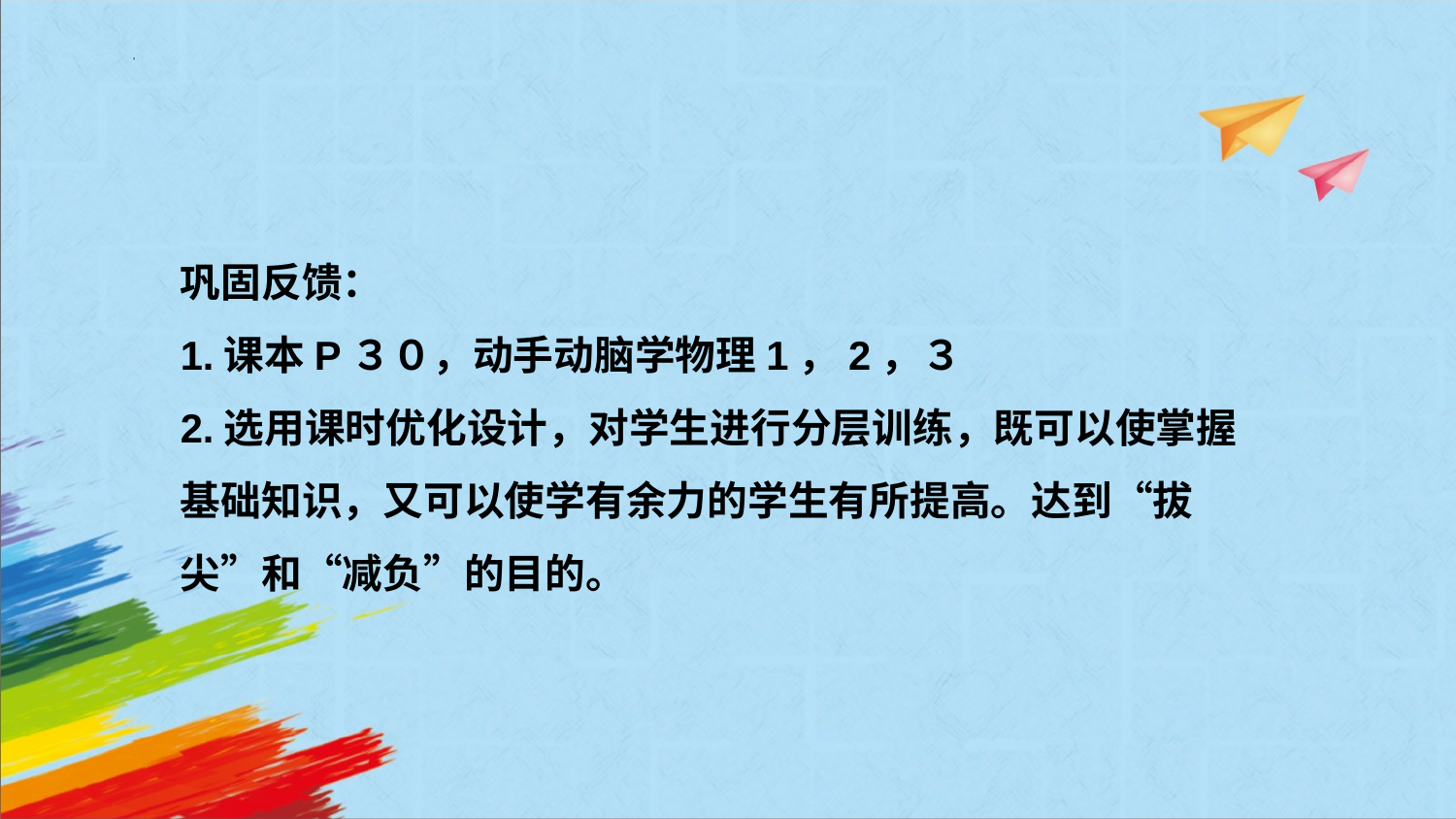

巩固反馈：
1.课本P３０，动手动脑学物理1，2，３
2.选用课时优化设计，对学生进行分层训练，既可以使掌握基础知识，又可以使学有余力的学生有所提高。达到“拔尖”和“减负”的目的。